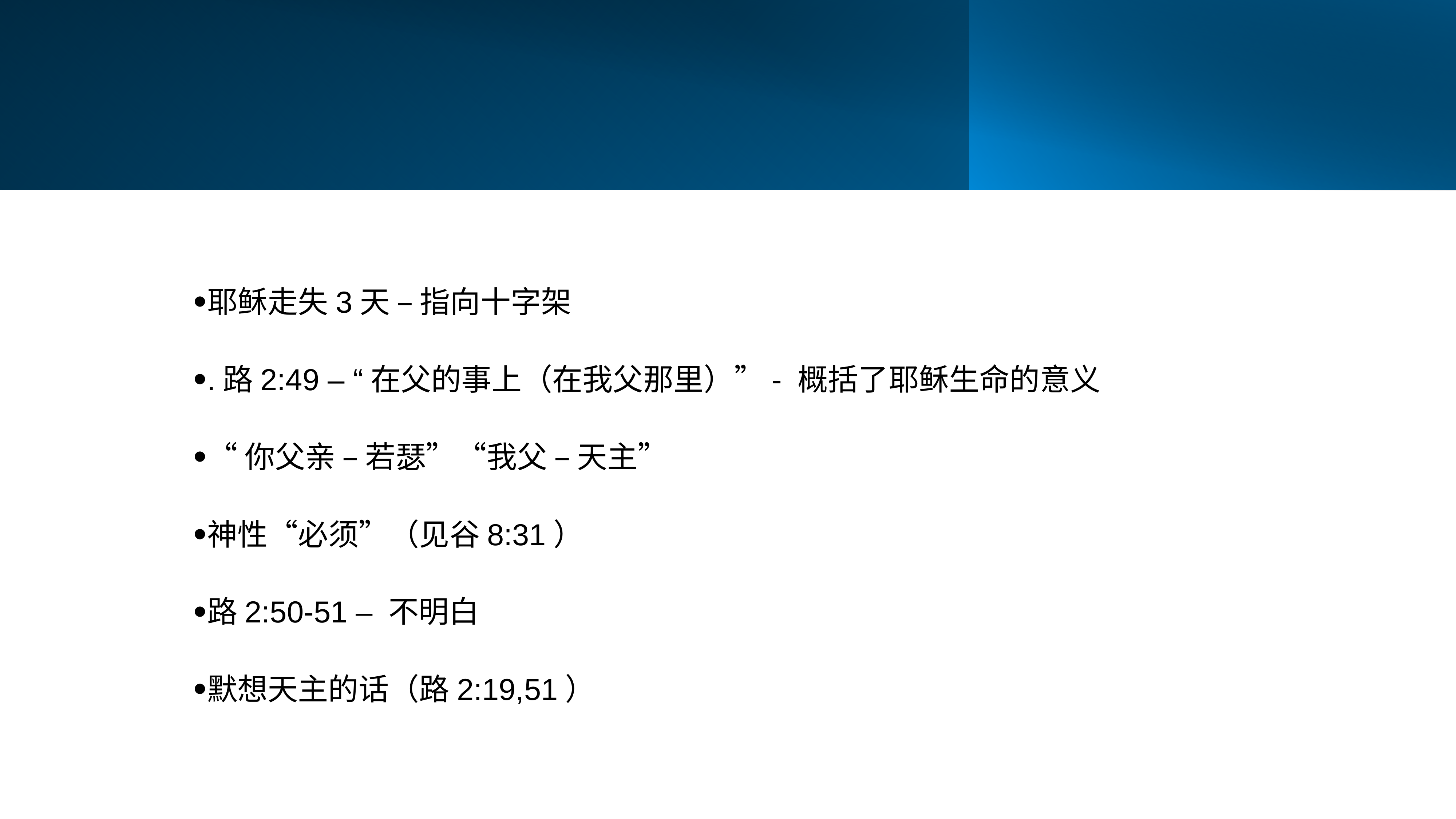

耶稣走失3天 – 指向十字架
.路2:49 – “在父的事上（在我父那里）”- 概括了耶稣生命的意义
“你父亲 – 若瑟”“我父 – 天主”
神性“必须”（见谷8:31）
路2:50-51 – 不明白
默想天主的话（路2:19,51）